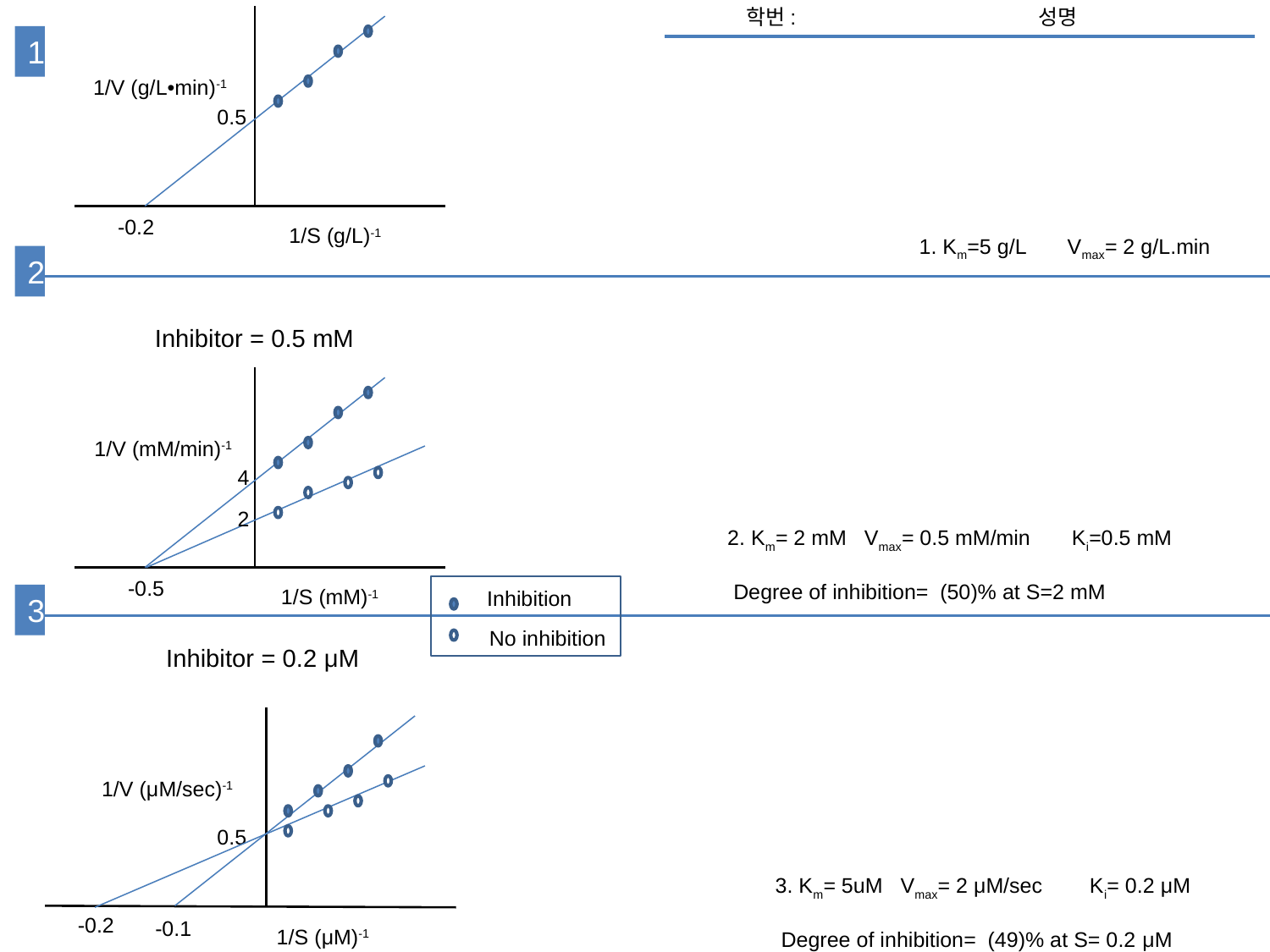

학번:                                        성명
1

1/V (g/L•min)-1

0.5
-0.2
1/S (g/L)-1
1. Km=5 g/L       Vmax= 2 g/L.min
2
Inhibitor = 0.5 mM

1/V (mM/min)-1

4

2

2. Km= 2 mM   Vmax= 0.5 mM/min       Ki=0.5 mM

 Degree of inhibition=  (50)% at S=2 mM
-0.5

1/S (mM)-1
Inhibition
3

No inhibition

Inhibitor = 0.2 μM

1/V (μM/sec)-1

0.5

3. Km= 5uM   Vmax= 2 μM/sec        Ki= 0.2 μM

 Degree of inhibition=  (49)% at S= 0.2 μM
-0.2
-0.1
1/S (μM)-1